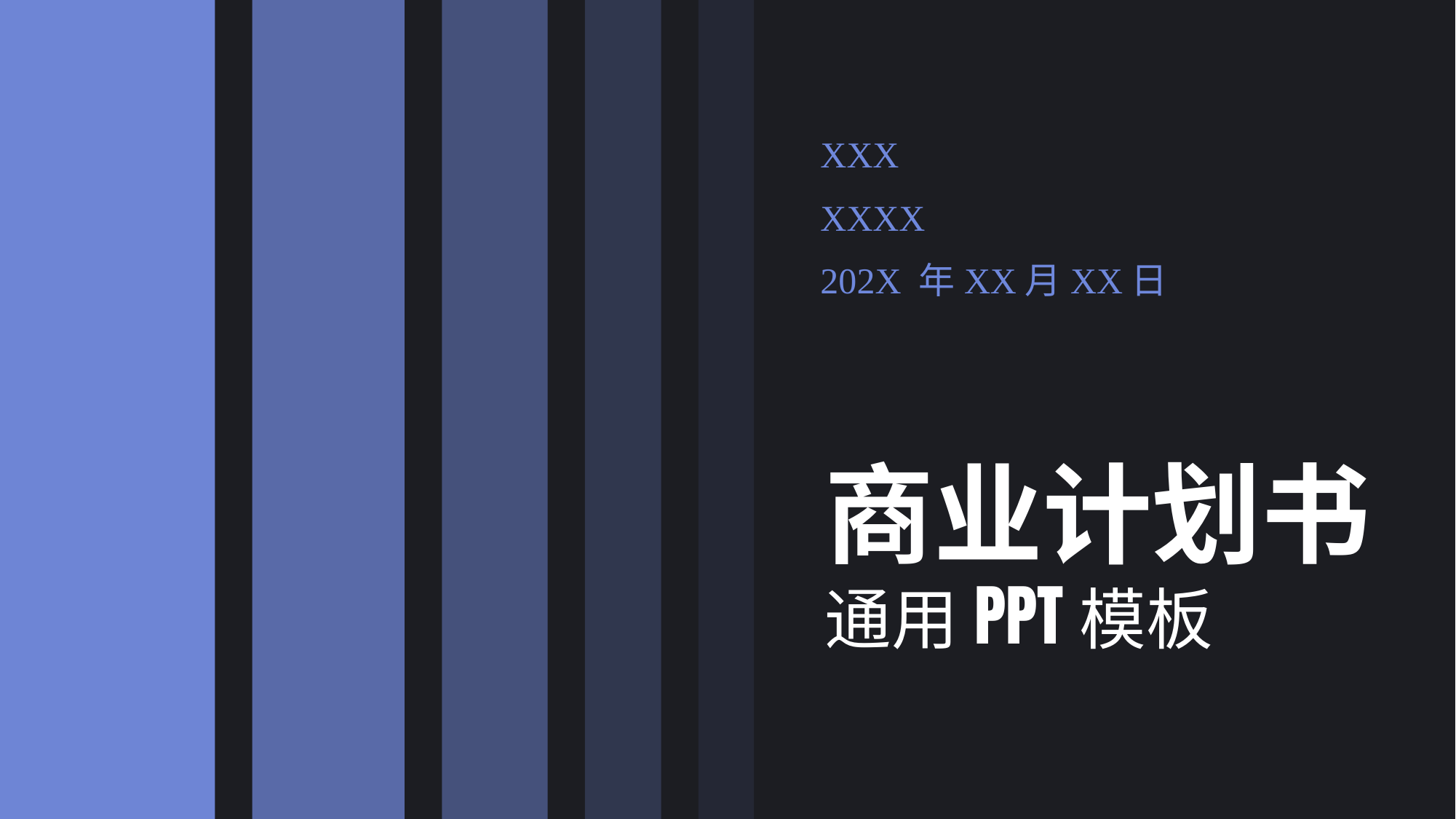

XXX
XXXX
202X 年XX月XX日
# 商业计划书 通用PPT模板